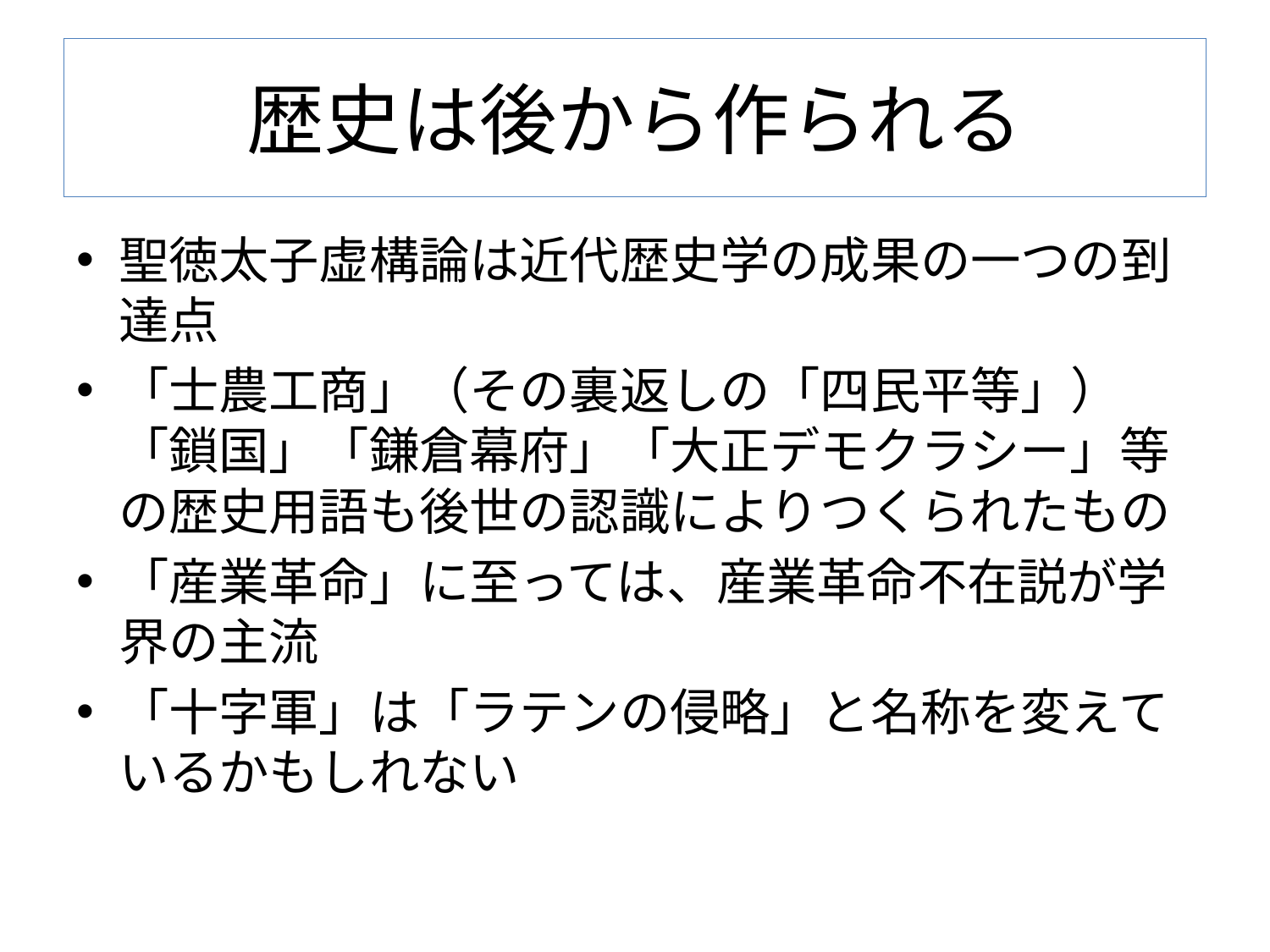

# 歴史は後から作られる
聖徳太子虚構論は近代歴史学の成果の一つの到達点
「士農工商」（その裏返しの「四民平等」）「鎖国」「鎌倉幕府」「大正デモクラシー」等の歴史用語も後世の認識によりつくられたもの
「産業革命」に至っては、産業革命不在説が学界の主流
「十字軍」は「ラテンの侵略」と名称を変えているかもしれない